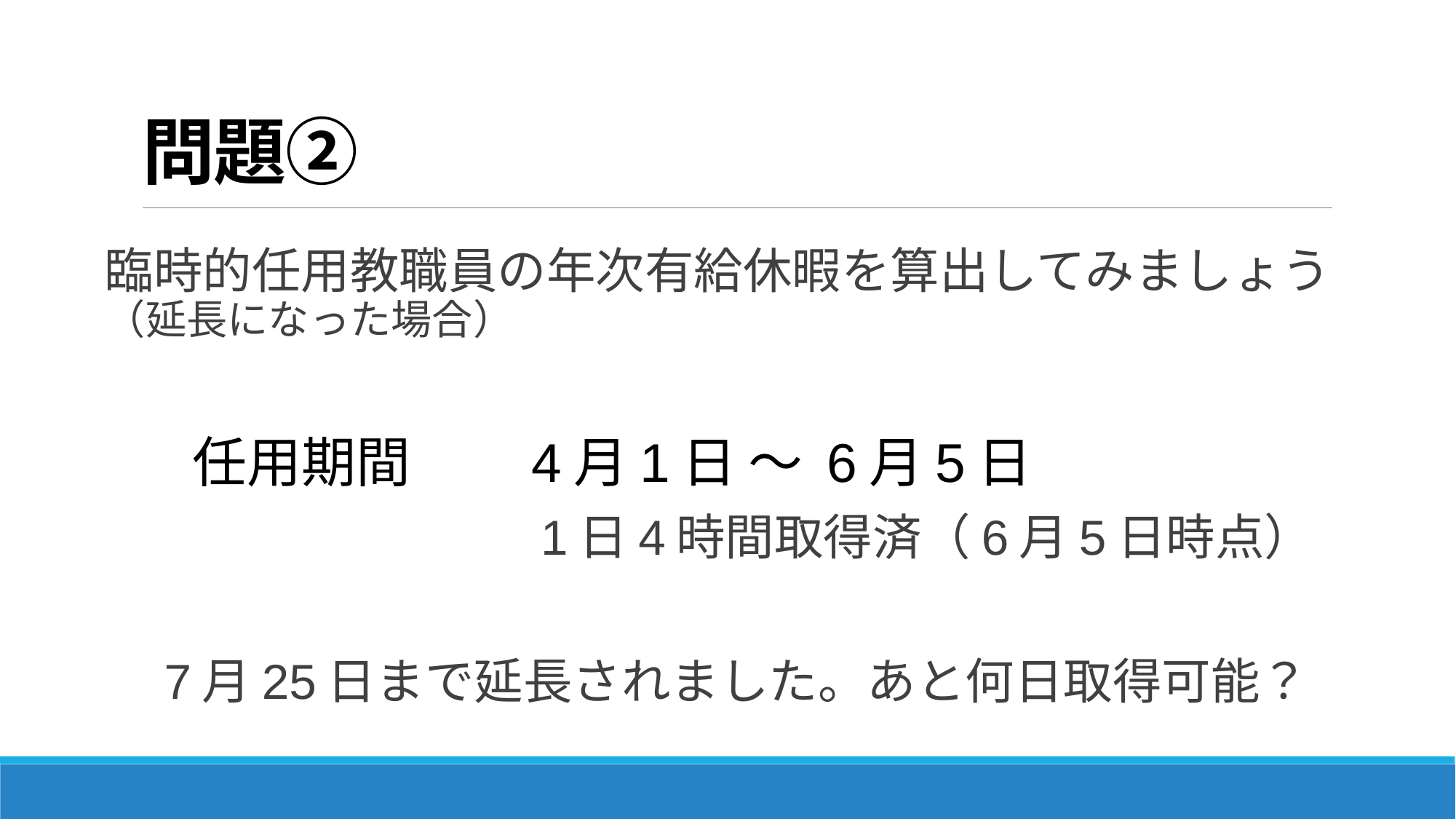

# 問題②
臨時的任用教職員の年次有給休暇を算出してみましょう（延長になった場合）

　　任用期間　　4月1日 ～ 6月5日
　　　　　　　　   1日4時間取得済（6月5日時点）

　7月25日まで延長されました。あと何日取得可能？